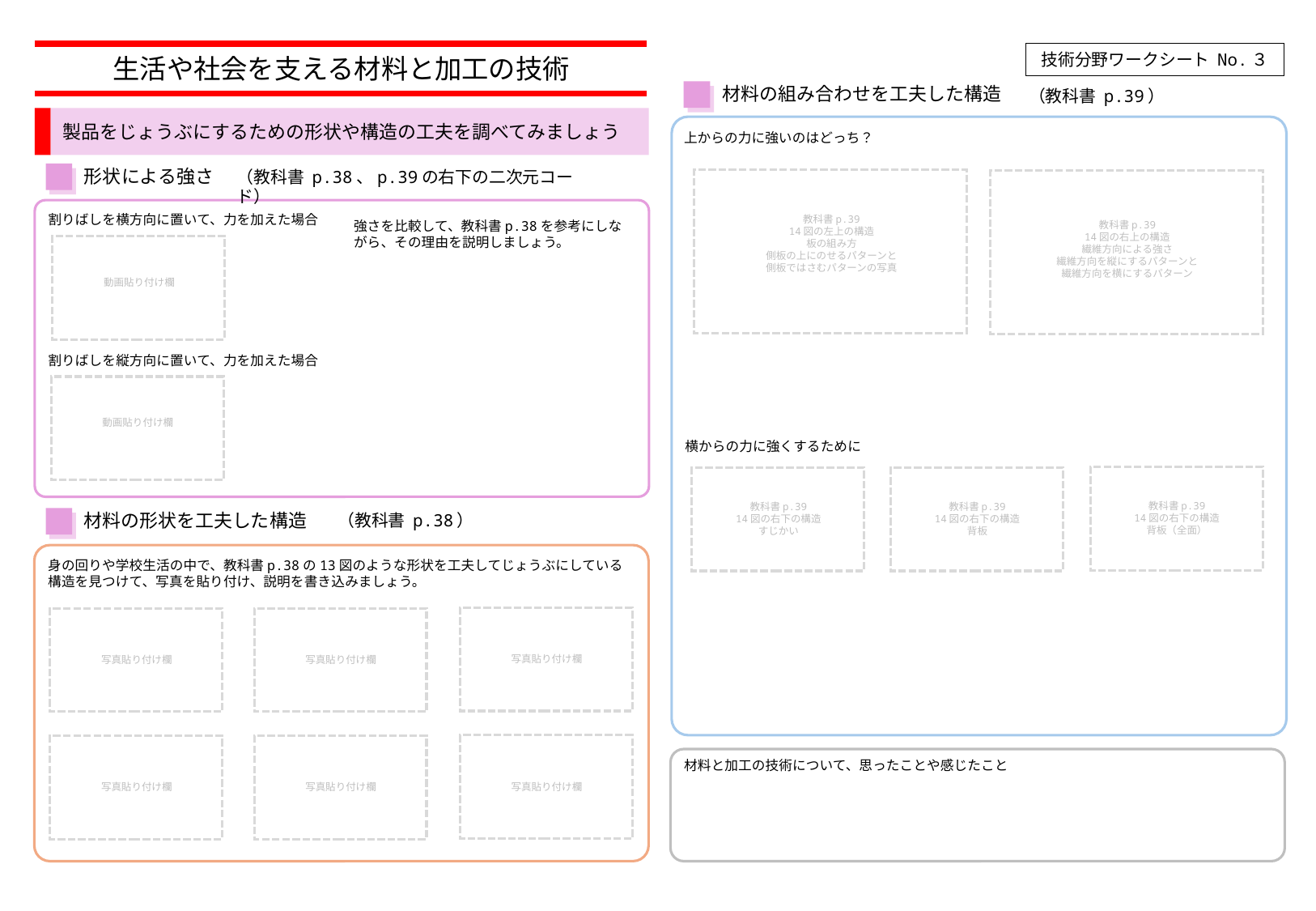

技術分野ワークシート No.３
生活や社会を支える材料と加工の技術
材料の組み合わせを工夫した構造

（教科書 p.39）

製品をじょうぶにするための形状や構造の工夫を調べてみましょう

上からの力に強いのはどっち？
形状による強さ

（教科書 p.38、p.39の右下の二次元コード）

教科書p.39
14図の左上の構造
板の組み方
側板の上にのせるパターンと
側板ではさむパターンの写真

教科書p.39
14図の右上の構造
繊維方向による強さ
繊維方向を縦にするパターンと
繊維方向を横にするパターン

割りばしを横方向に置いて、力を加えた場合
強さを比較して、教科書p.38を参考にしながら、その理由を説明しましょう。

動画貼り付け欄
割りばしを縦方向に置いて、力を加えた場合

動画貼り付け欄
横からの力に強くするために

教科書p.39
14図の右下の構造
背板（全面）

教科書p.39
14図の右下の構造
すじかい

教科書p.39
14図の右下の構造
背板
材料の形状を工夫した構造

（教科書 p.38）

身の回りや学校生活の中で、教科書p.38の13図のような形状を工夫してじょうぶにしている構造を見つけて、写真を貼り付け、説明を書き込みましょう。

写真貼り付け欄

写真貼り付け欄

写真貼り付け欄

写真貼り付け欄

写真貼り付け欄

写真貼り付け欄

材料と加工の技術について、思ったことや感じたこと